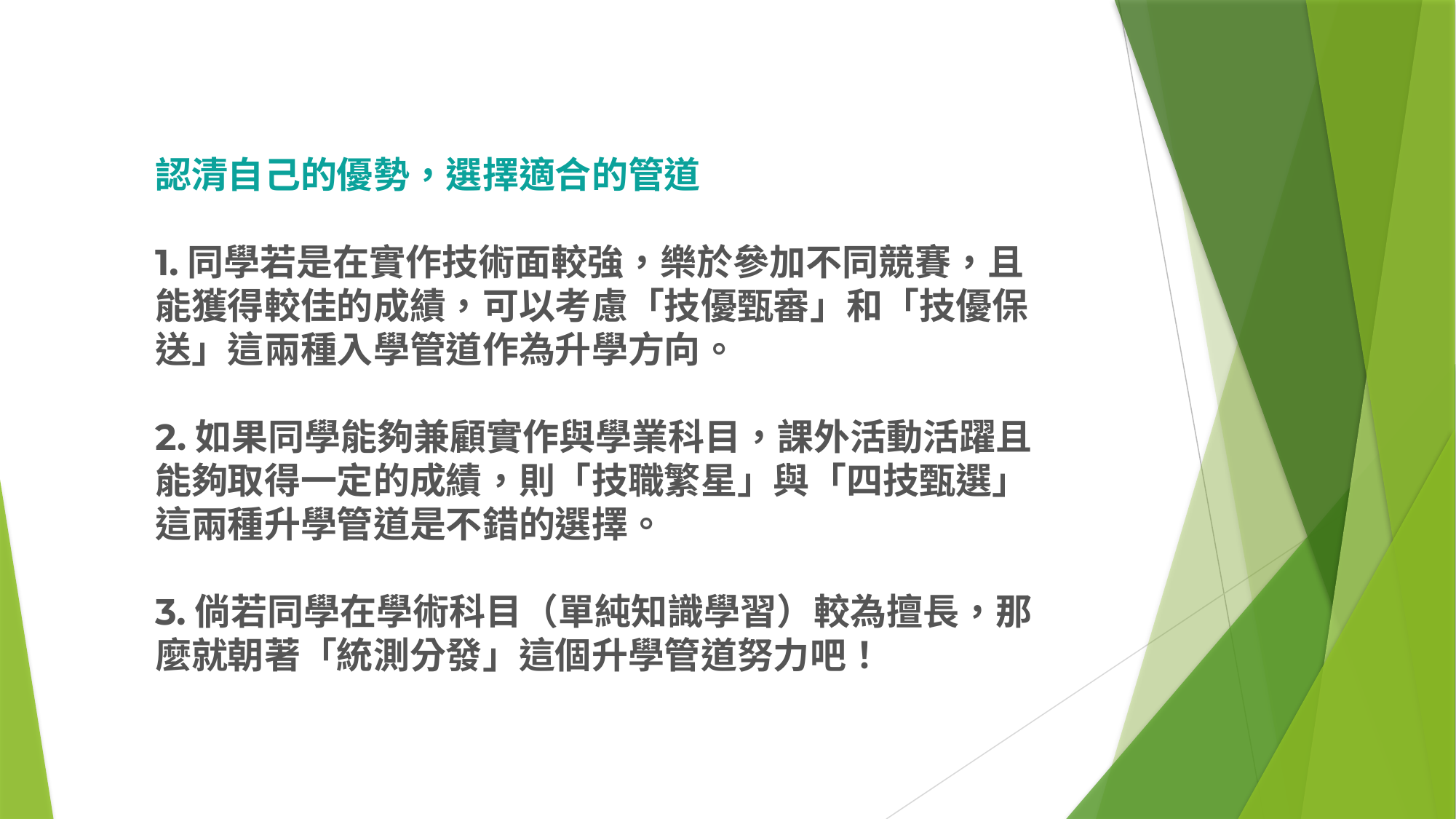

認清自己的優勢，選擇適合的管道

1.同學若是在實作技術面較強，樂於參加不同競賽，且能獲得較佳的成績，可以考慮「技優甄審」和「技優保送」這兩種入學管道作為升學方向。
2.如果同學能夠兼顧實作與學業科目，課外活動活躍且能夠取得一定的成績，則「技職繁星」與「四技甄選」這兩種升學管道是不錯的選擇。
3.倘若同學在學術科目（單純知識學習）較為擅長，那麼就朝著「統測分發」這個升學管道努力吧！